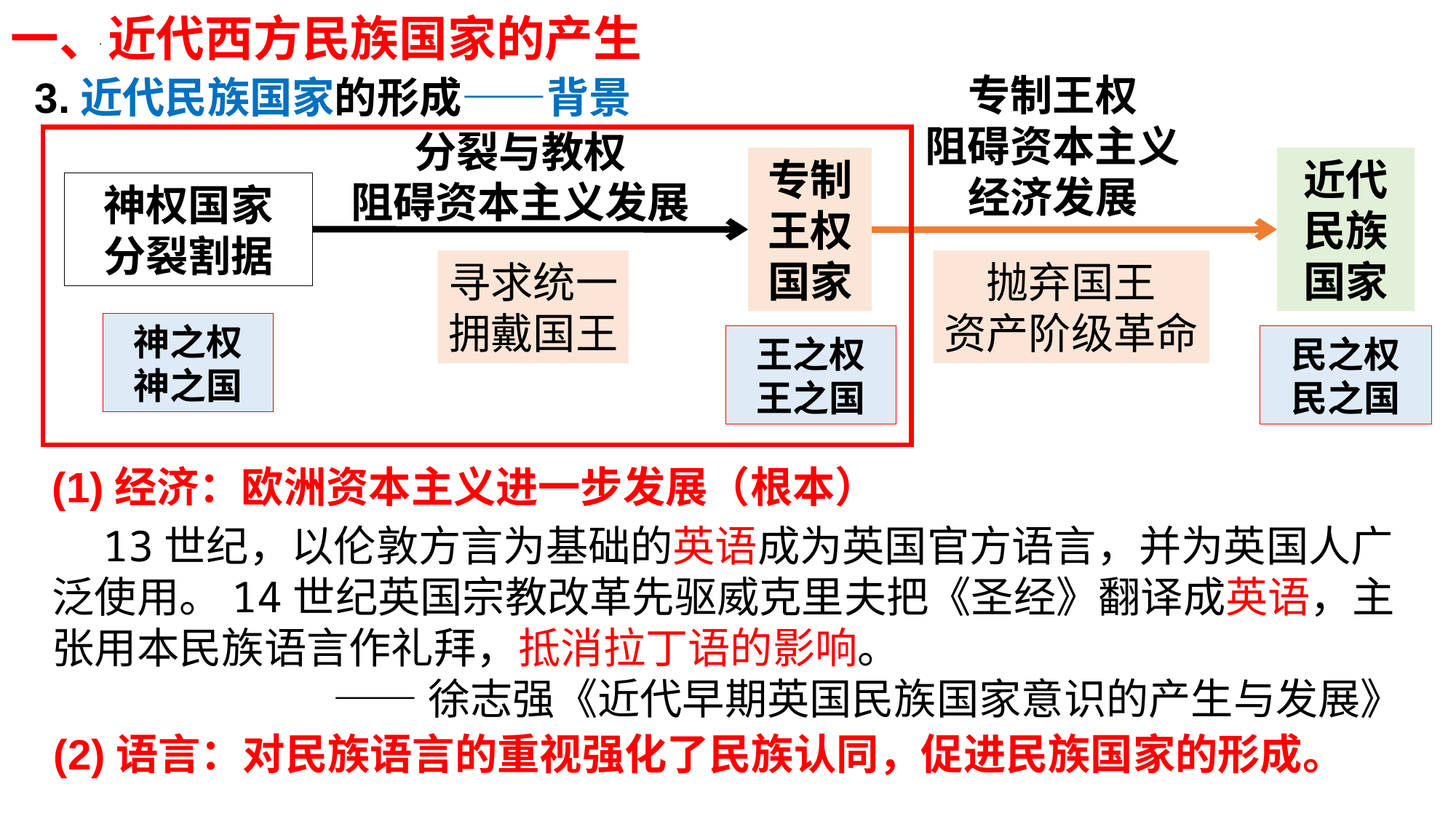

一、近代西方民族国家的产生
3.近代民族国家的形成——背景
专制王权
阻碍资本主义经济发展
分裂与教权
阻碍资本主义发展

专制王权国家
近代民族国家
神权国家
分裂割据
抛弃国王
资产阶级革命
寻求统一
拥戴国王
神之权
神之国
王之权
王之国
民之权
民之国

(1)经济：欧洲资本主义进一步发展（根本）
  13世纪，以伦敦方言为基础的英语成为英国官方语言，并为英国人广泛使用。14世纪英国宗教改革先驱威克里夫把《圣经》翻译成英语，主张用本民族语言作礼拜，抵消拉丁语的影响。
——徐志强《近代早期英国民族国家意识的产生与发展》
(2)语言：对民族语言的重视强化了民族认同，促进民族国家的形成。